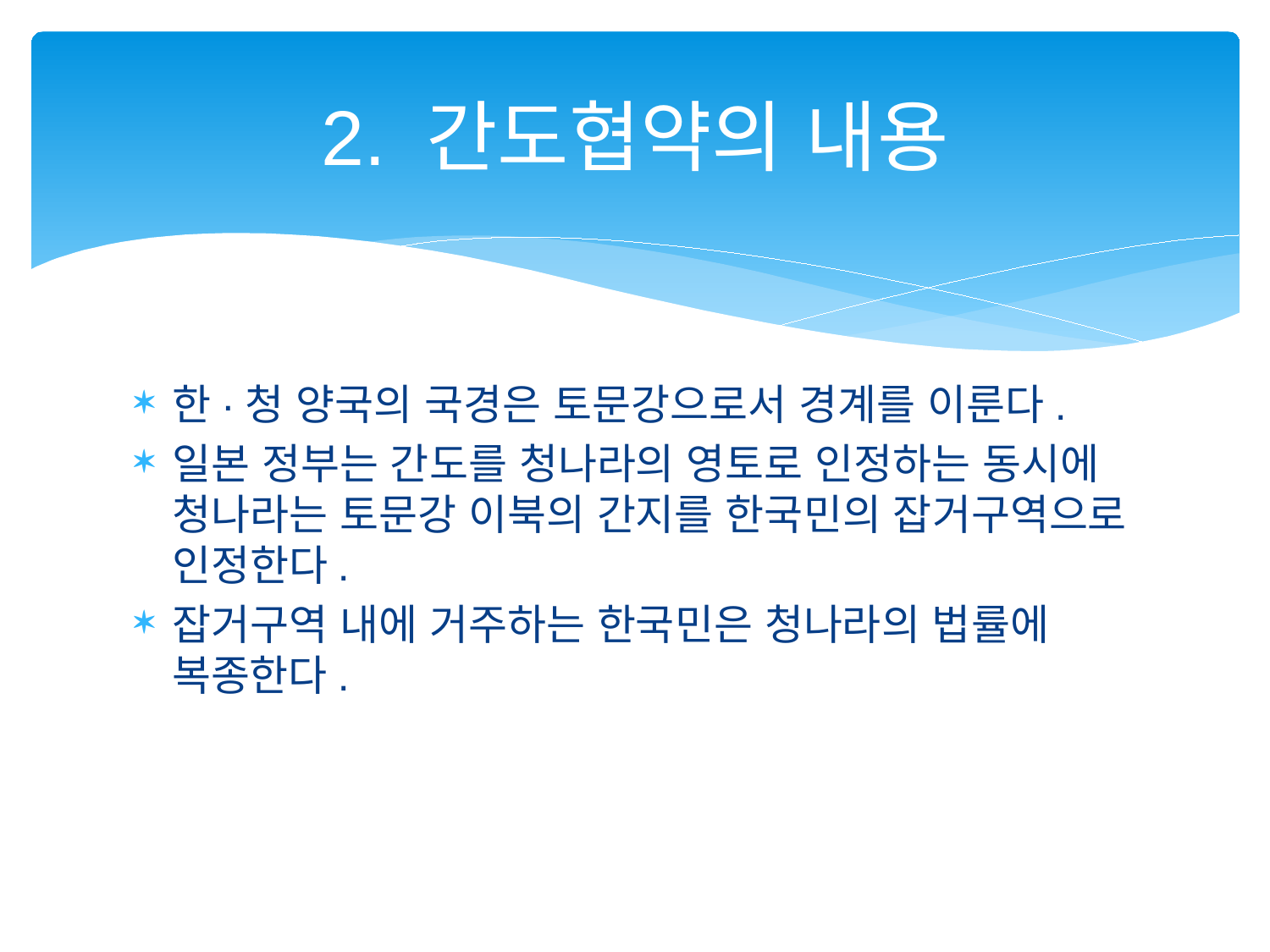

# 2. 간도협약의 내용
한·청 양국의 국경은 토문강으로서 경계를 이룬다.
일본 정부는 간도를 청나라의 영토로 인정하는 동시에 청나라는 토문강 이북의 간지를 한국민의 잡거구역으로 인정한다.
잡거구역 내에 거주하는 한국민은 청나라의 법률에 복종한다.